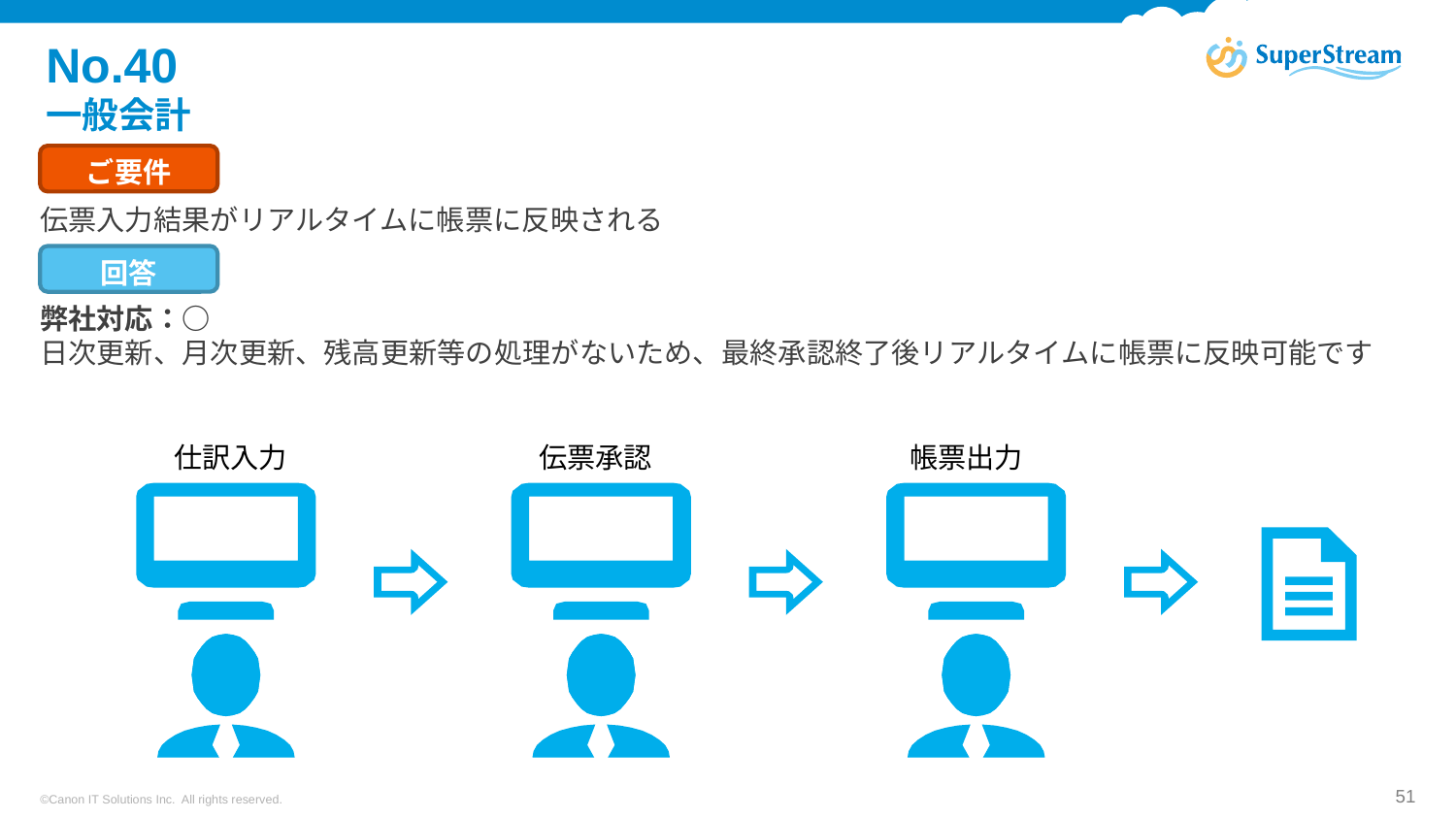

# No.40 一般会計
ご要件
伝票入力結果がリアルタイムに帳票に反映される
回答
弊社対応：○
日次更新、月次更新、残高更新等の処理がないため、最終承認終了後リアルタイムに帳票に反映可能です
仕訳入力
伝票承認
帳票出力

©Canon IT Solutions Inc.  All rights reserved.
51